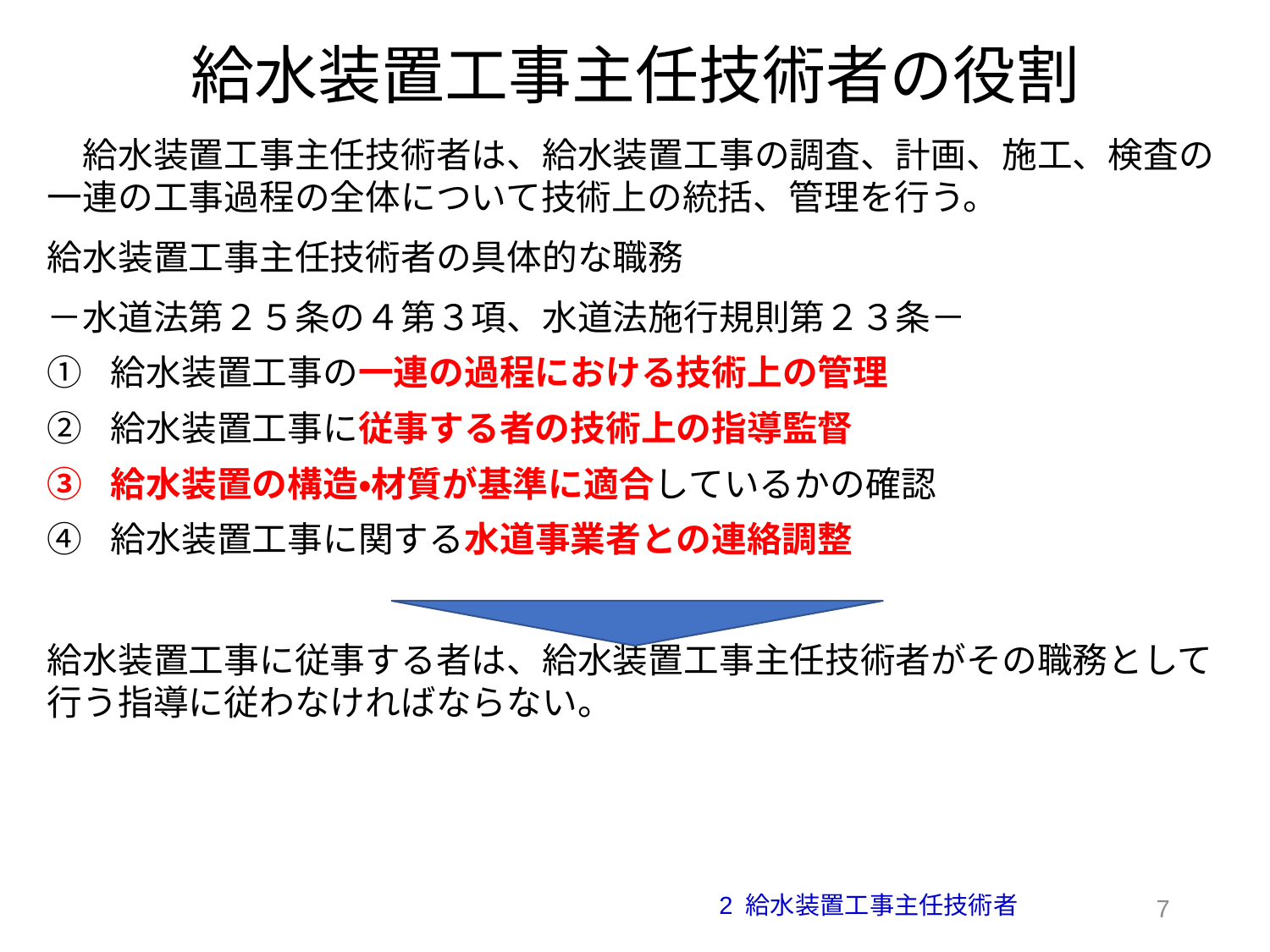

給水装置工事主任技術者の役割
　給水装置工事主任技術者は、給水装置工事の調査、計画、施工、検査の一連の工事過程の全体について技術上の統括、管理を行う。
給水装置工事主任技術者の具体的な職務
－水道法第２５条の４第３項、水道法施行規則第２３条－
給水装置工事の一連の過程における技術上の管理
給水装置工事に従事する者の技術上の指導監督
給水装置の構造・材質が基準に適合しているかの確認
給水装置工事に関する水道事業者との連絡調整

給水装置工事に従事する者は、給水装置工事主任技術者がその職務として行う指導に従わなければならない。

7
2 給水装置工事主任技術者